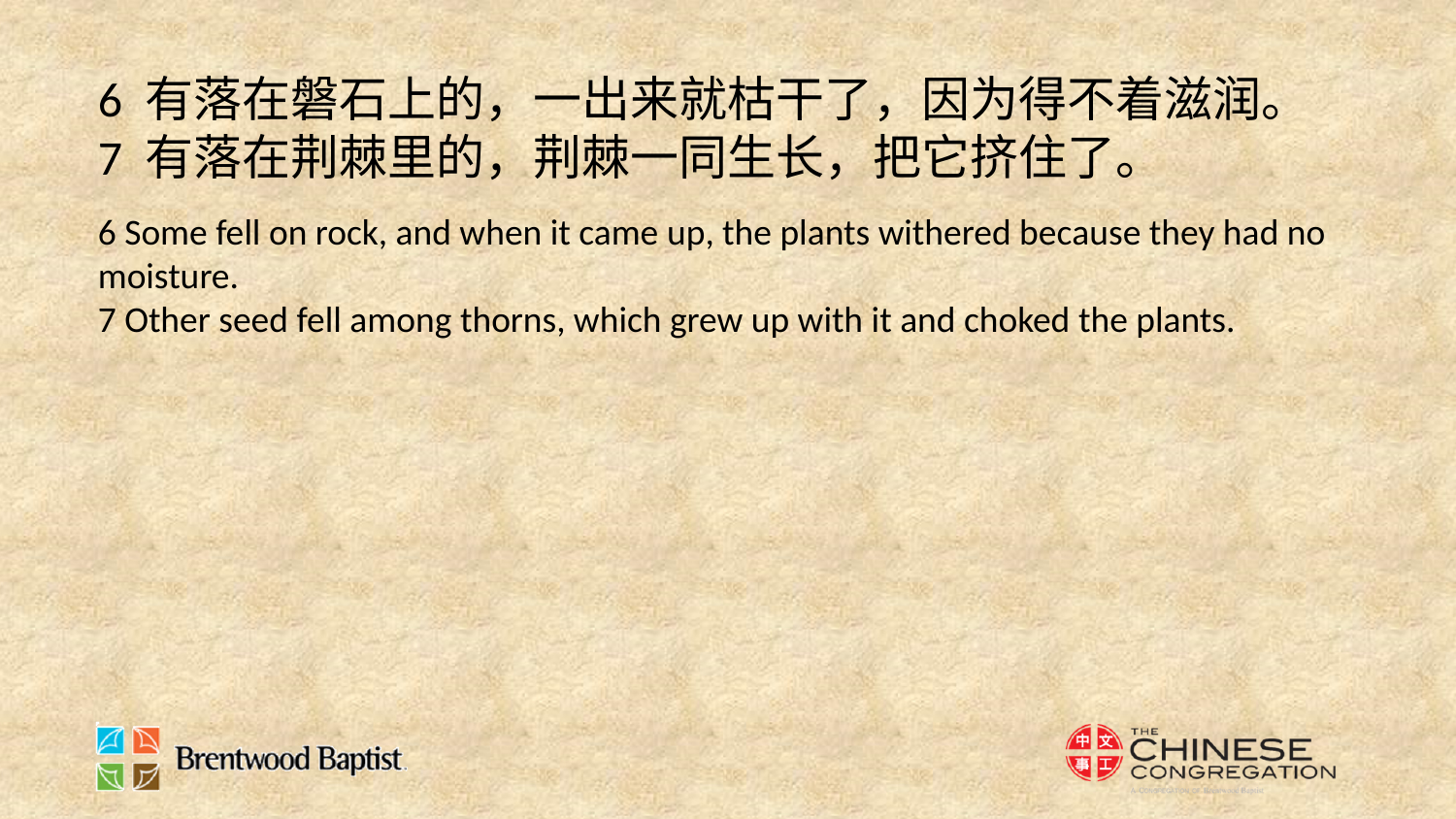

6 有落在磐石上的，一出来就枯干了，因为得不着滋润。
7 有落在荆棘里的，荆棘一同生长，把它挤住了。

6 Some fell on rock, and when it came up, the plants withered because they had no moisture.
7 Other seed fell among thorns, which grew up with it and choked the plants.